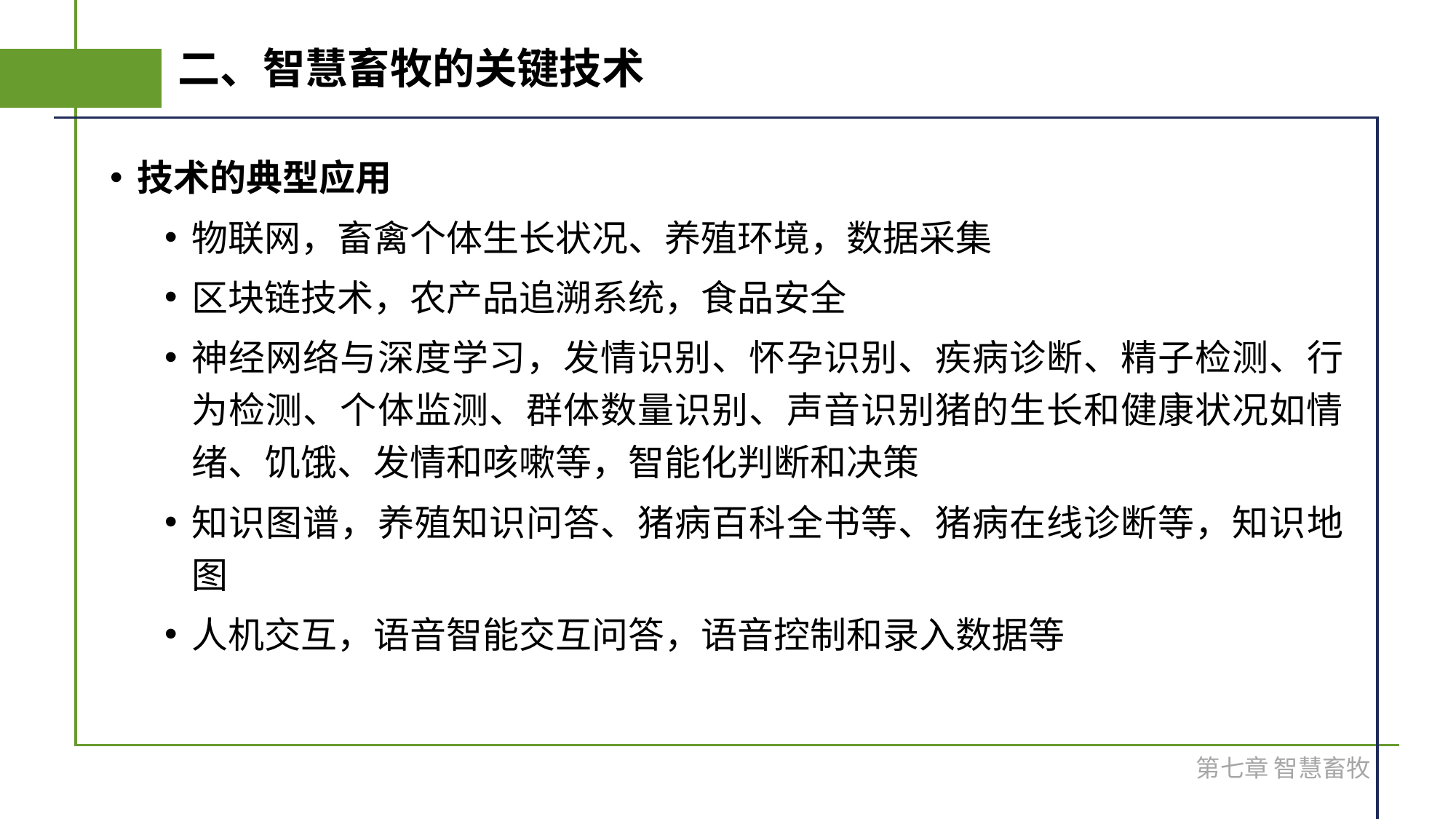

# 二、智慧畜牧的关键技术
技术的典型应用
物联网，畜禽个体生长状况、养殖环境，数据采集
区块链技术，农产品追溯系统，食品安全
神经网络与深度学习，发情识别、怀孕识别、疾病诊断、精子检测、行为检测、个体监测、群体数量识别、声音识别猪的生长和健康状况如情绪、饥饿、发情和咳嗽等，智能化判断和决策
知识图谱，养殖知识问答、猪病百科全书等、猪病在线诊断等，知识地图
人机交互，语音智能交互问答，语音控制和录入数据等
第七章 智慧畜牧